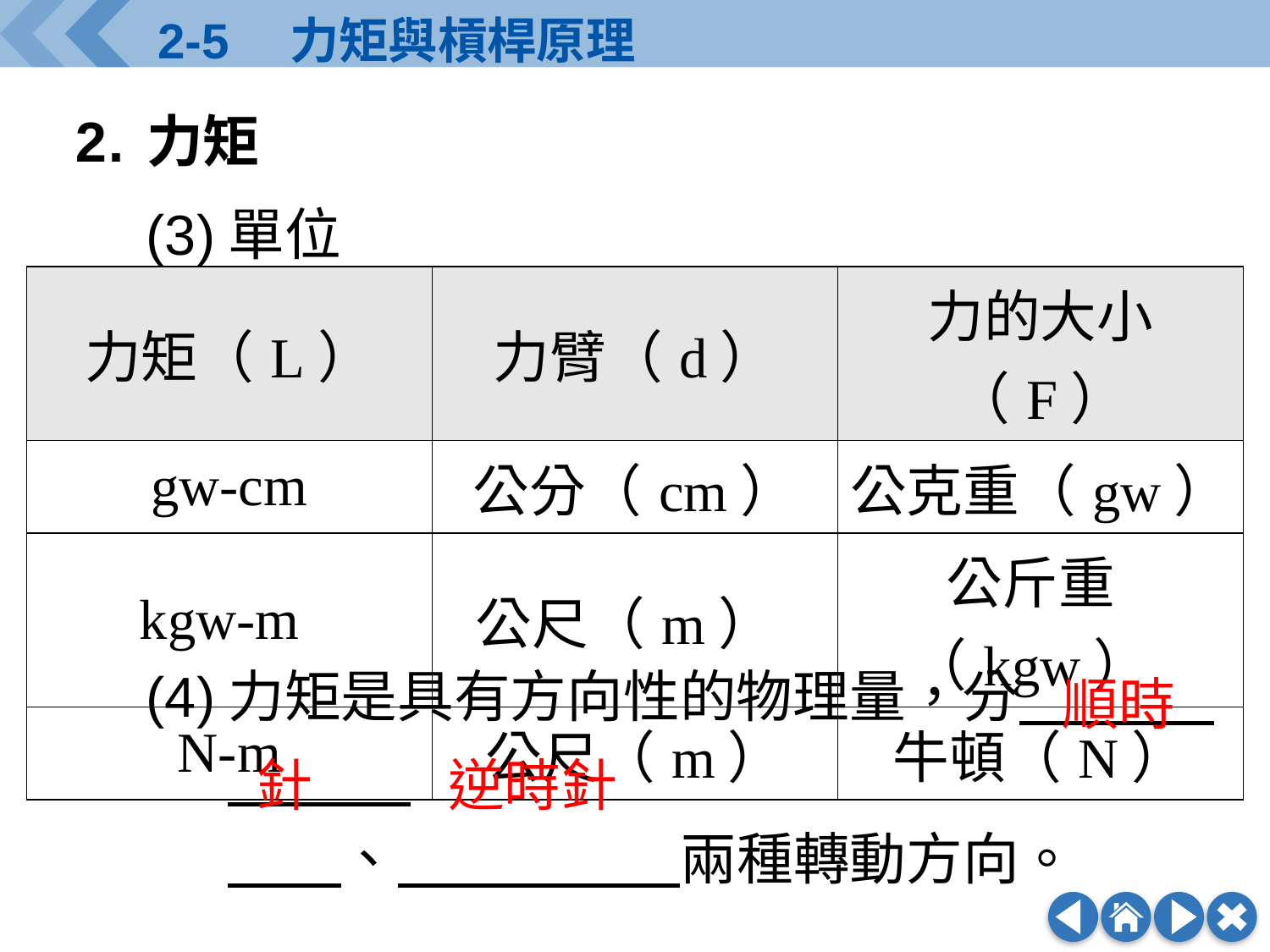

力矩
單位

力矩是具有方向性的物理量，分　　　  .　　　
　　、　　　　　兩種轉動方向。
| 力矩（L） | 力臂（d） | 力的大小（F） |
| --- | --- | --- |
| gw-cm | 公分（cm） | 公克重（gw） |
| kgw-m | 公尺（m） | 公斤重（kgw） |
| N-m | 公尺（m） | 牛頓（N） |
順時
針
逆時針